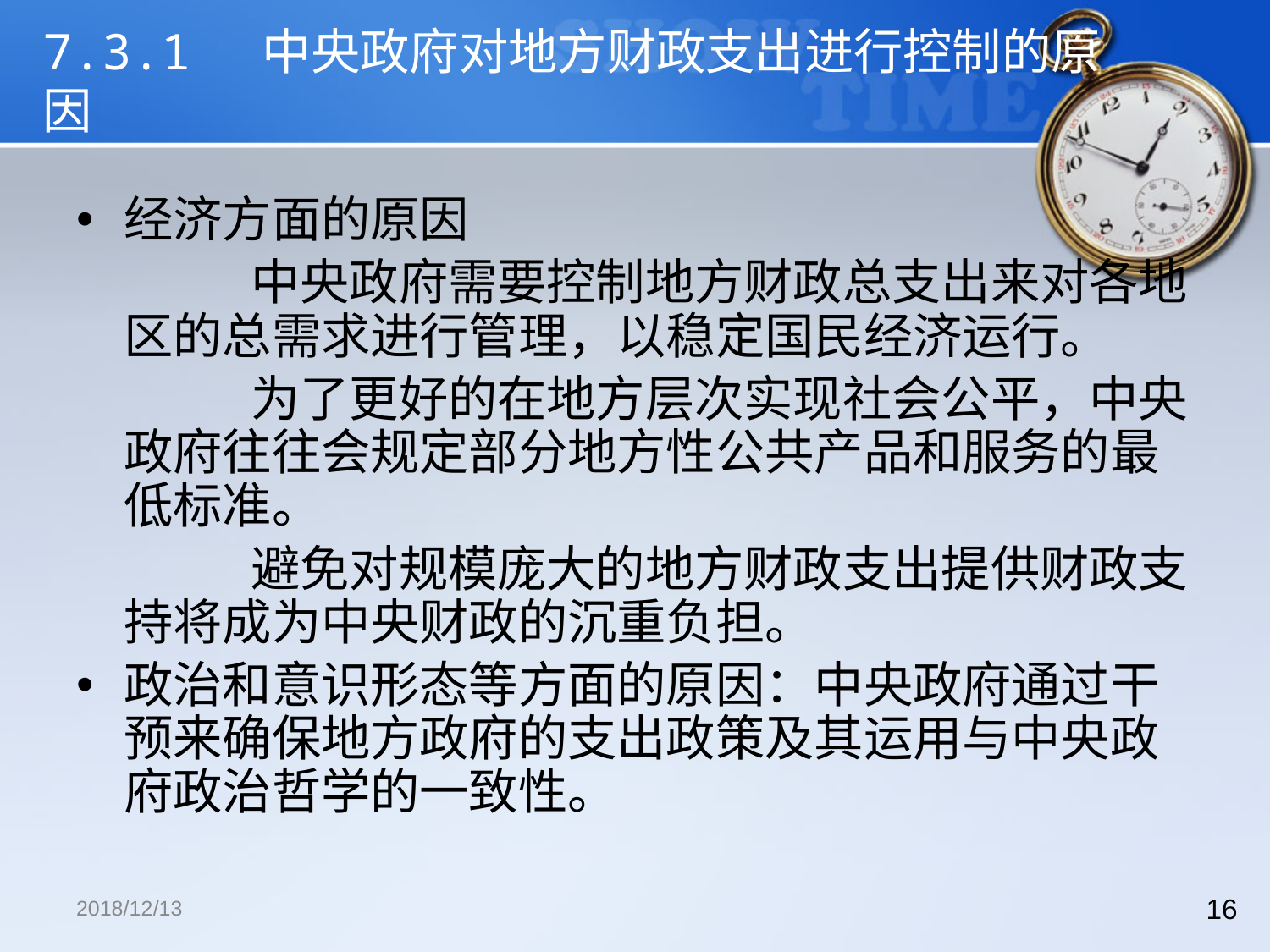

# 7.3.1  中央政府对地方财政支出进行控制的原因
经济方面的原因
		中央政府需要控制地方财政总支出来对各地区的总需求进行管理，以稳定国民经济运行。
		为了更好的在地方层次实现社会公平，中央政府往往会规定部分地方性公共产品和服务的最低标准。
		避免对规模庞大的地方财政支出提供财政支持将成为中央财政的沉重负担。
政治和意识形态等方面的原因：中央政府通过干预来确保地方政府的支出政策及其运用与中央政府政治哲学的一致性。
2018/12/13
16